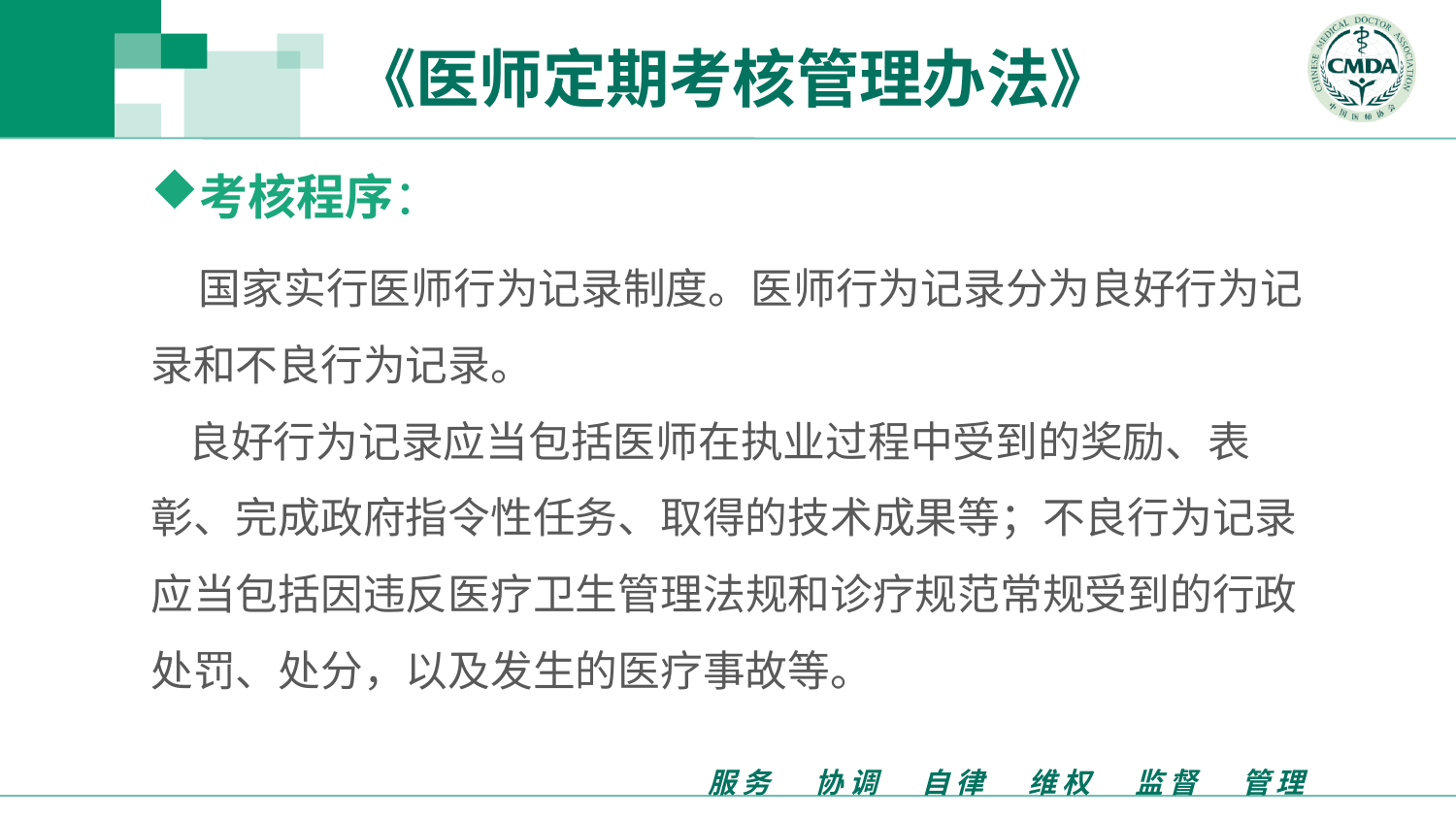

《医师定期考核管理办法》
考核程序：
    国家实行医师行为记录制度。医师行为记录分为良好行为记录和不良行为记录。
    良好行为记录应当包括医师在执业过程中受到的奖励、表彰、完成政府指令性任务、取得的技术成果等；不良行为记录应当包括因违反医疗卫生管理法规和诊疗规范常规受到的行政处罚、处分，以及发生的医疗事故等。